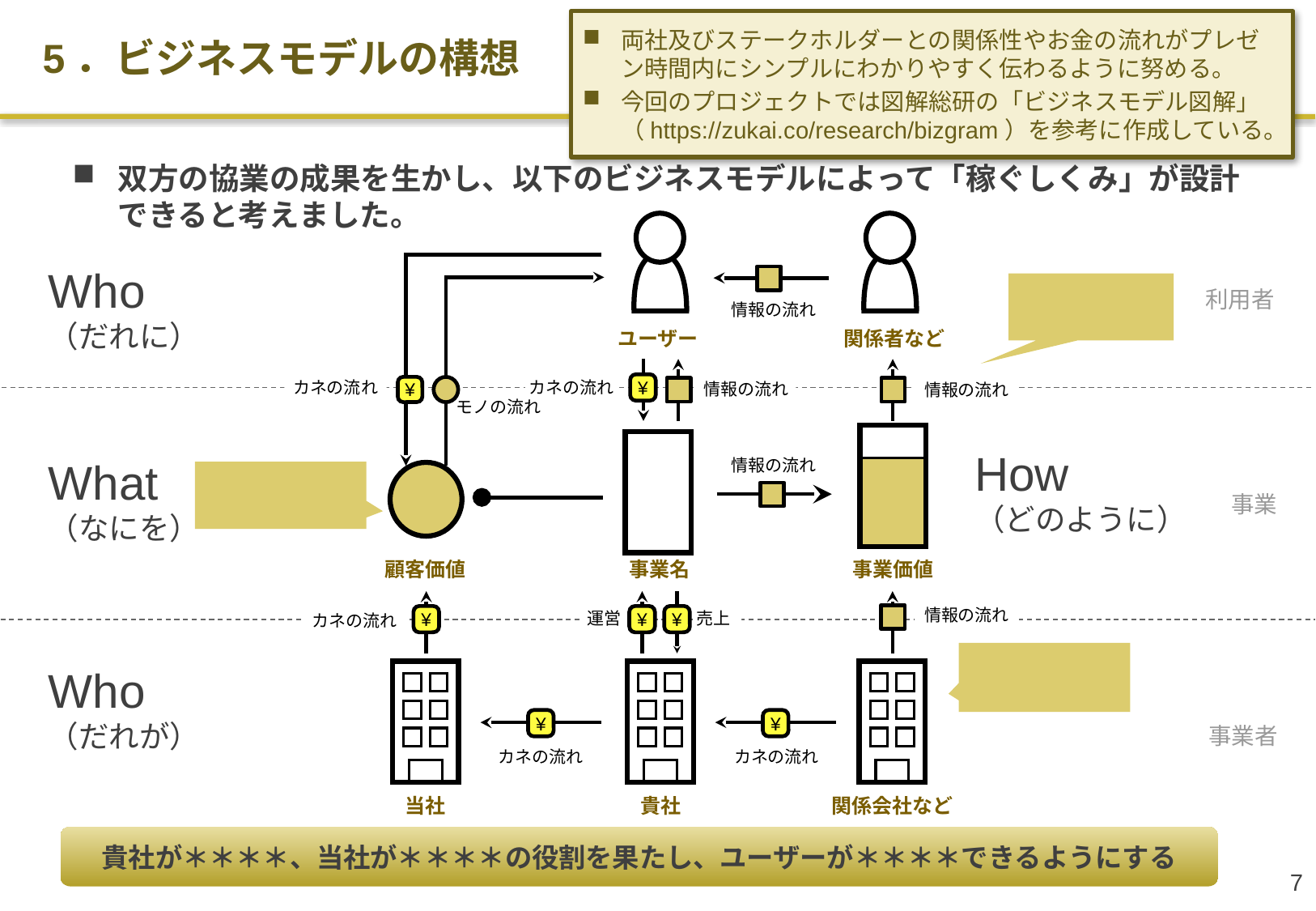

5．ビジネスモデルの構想
両社及びステークホルダーとの関係性やお金の流れがプレゼン時間内にシンプルにわかりやすく伝わるように努める。
今回のプロジェクトでは図解総研の「ビジネスモデル図解」（https://zukai.co/research/bizgram）を参考に作成している。
双方の協業の成果を生かし、以下のビジネスモデルによって「稼ぐしくみ」が設計できると考えました。

図解の例
Who
（だれに）

利用者

情報の流れ
ユーザー
関係者など
カネの流れ
情報の流れ
カネの流れ
情報の流れ
¥
¥

モノの流れ

How
（どのように）
What
（なにを）
情報の流れ

事業
顧客価値
事業価値
事業名
情報の流れ
カネの流れ

¥
¥
¥
運営
売上

Who
（だれが）

¥
¥
事業者
カネの流れ
カネの流れ
当社
貴社
関係会社など
貴社が＊＊＊＊、当社が＊＊＊＊の役割を果たし、ユーザーが＊＊＊＊できるようにする
7